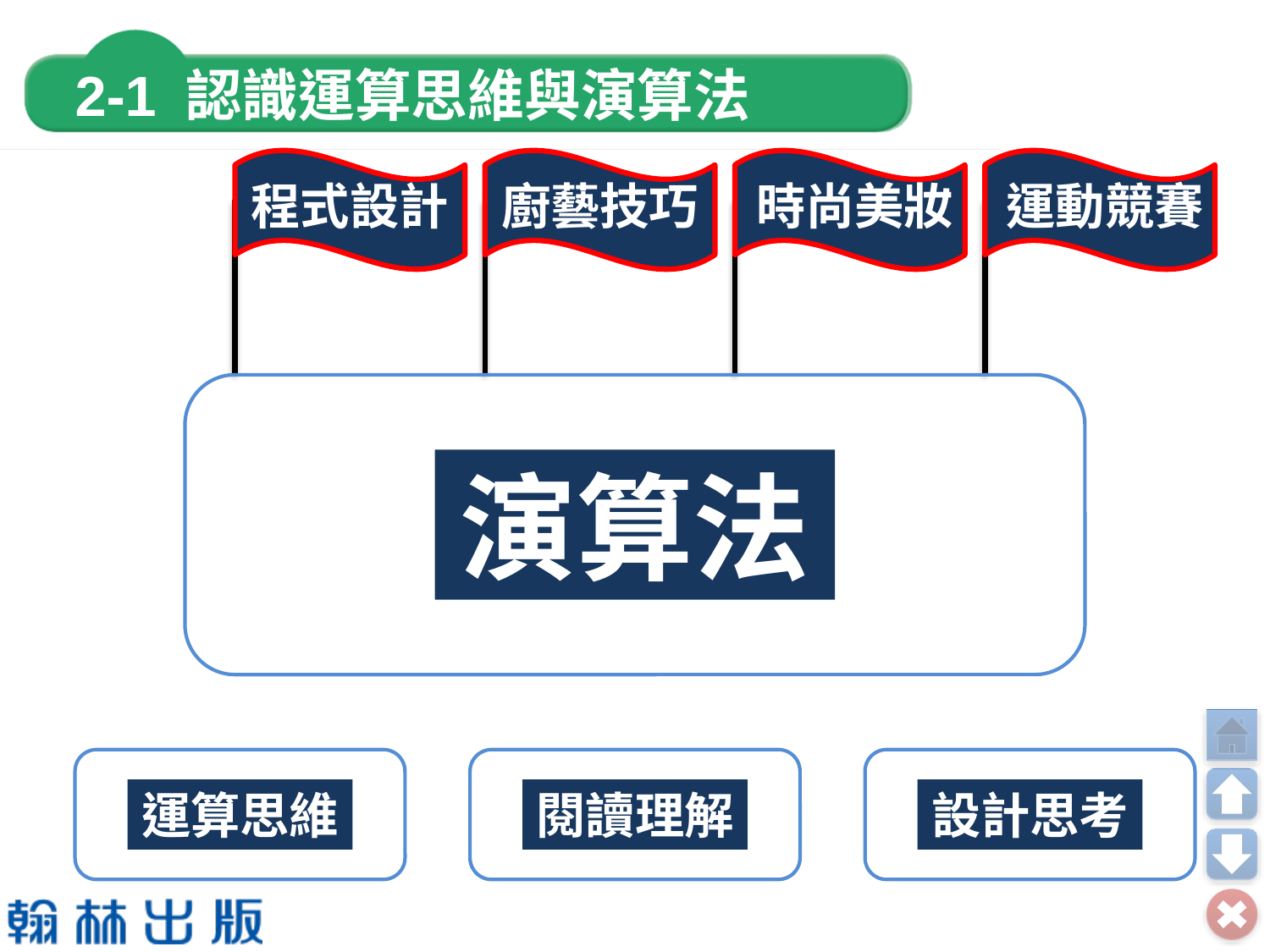

程式設計
廚藝技巧
時尚美妝
運動競賽

演算法

運算思維
閱讀理解
設計思考